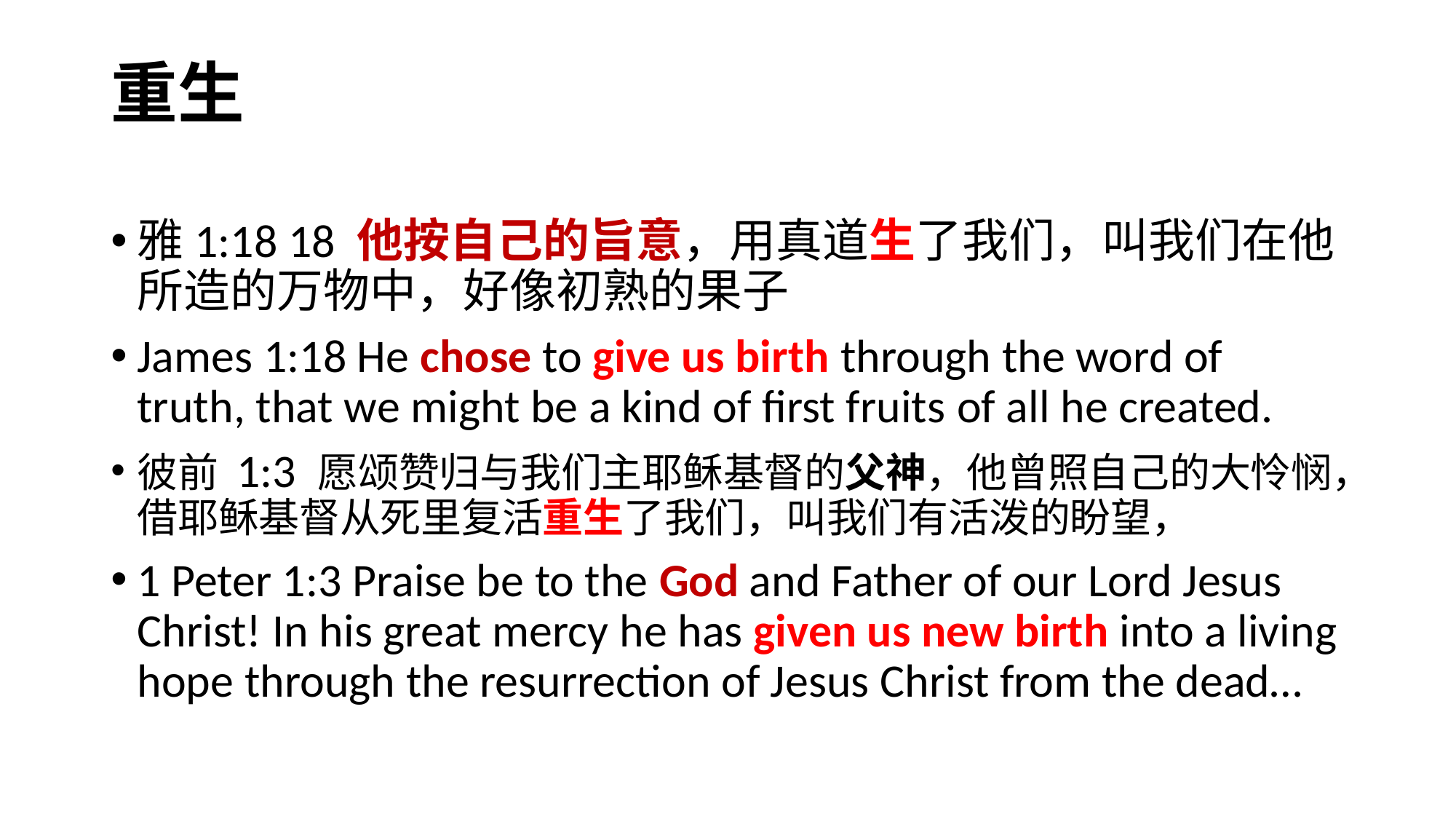

# 重生

雅1:18 18 他按自己的旨意，用真道生了我们，叫我们在他所造的万物中，好像初熟的果子
James 1:18 He chose to give us birth through the word of truth, that we might be a kind of first fruits of all he created.
彼前 1:3 愿颂赞归与我们主耶稣基督的父神，他曾照自己的大怜悯，借耶稣基督从死里复活重生了我们，叫我们有活泼的盼望，
1 Peter 1:3 Praise be to the God and Father of our Lord Jesus Christ! In his great mercy he has given us new birth into a living hope through the resurrection of Jesus Christ from the dead…